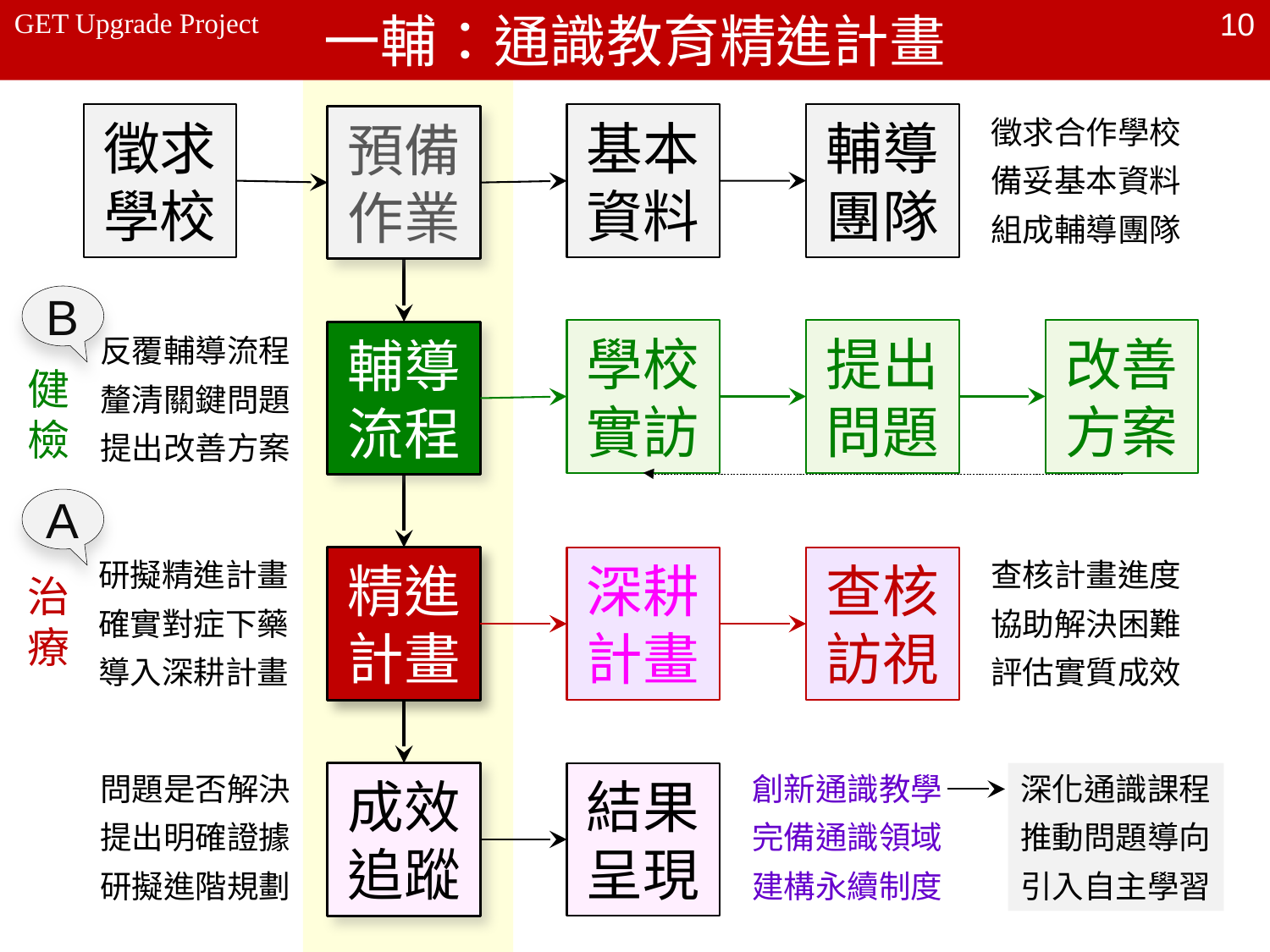

一輔：通識教育精進計畫

10
GET Upgrade Project
徵求學校
輔導團隊
基本資料
徵求合作學校
備妥基本資料
組成輔導團隊
預備作業
B
提出問題
改善方案
學校實訪
輔導流程
反覆輔導流程
釐清關鍵問題
提出改善方案
健
檢
A
精進計畫
深耕計畫
查核訪視
研擬精進計畫
確實對症下藥
導入深耕計畫
查核計畫進度
協助解決困難
評估實質成效
治
療
問題是否解決
提出明確證據
研擬進階規劃
結果呈現
創新通識教學
完備通識領域
建構永續制度
深化通識課程
推動問題導向
引入自主學習
成效追蹤